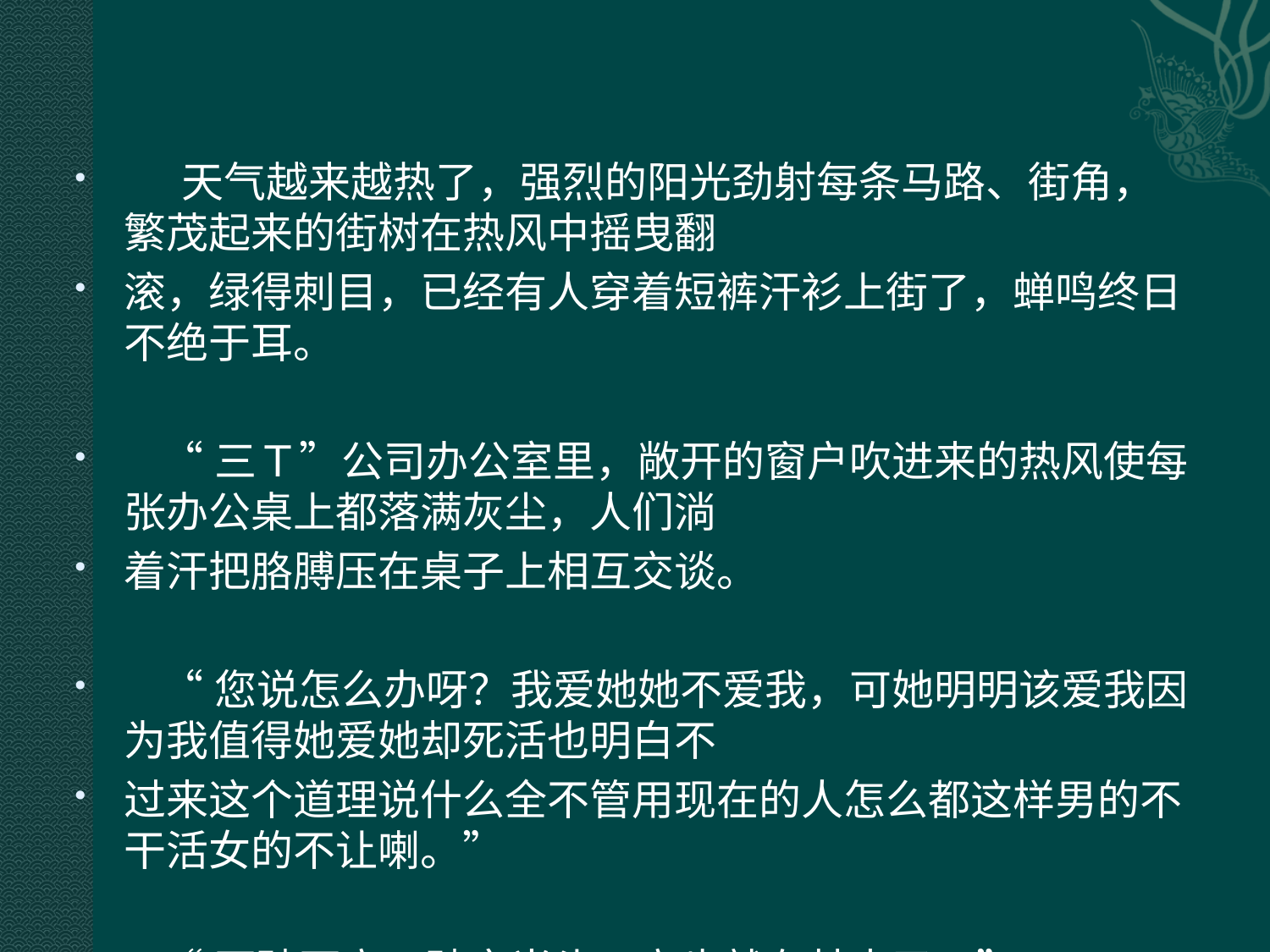

#
     天气越来越热了，强烈的阳光劲射每条马路、街角，繁茂起来的街树在热风中摇曳翻
滚，绿得刺目，已经有人穿着短裤汗衫上街了，蝉鸣终日不绝于耳。

    “三Ｔ”公司办公室里，敞开的窗户吹进来的热风使每张办公桌上都落满灰尘，人们淌
着汗把胳膊压在桌子上相互交谈。

    “您说怎么办呀？我爱她她不爱我，可她明明该爱我因为我值得她爱她却死活也明白不
过来这个道理说什么全不管用现在的人怎么都这样男的不干活女的不让喇。”

    “不破不立，破字当头，立也就在其中了。”

    ＊＊＊

    “我们不能派人去打那个不让你调走的领导的儿子，那不象话，我们是体面人。我建议
您还是去找领导好好谈谈，到他家去，耐心地、和颜悦色地谈。不要拎点心匣子，那太俗气
也不一定管事，带着铺盖卷去，象去自己家一样，吃饭跟着吃，睡觉也跟着睡，象戏里说的
一样：‘在沙家浜扎下来了。’”